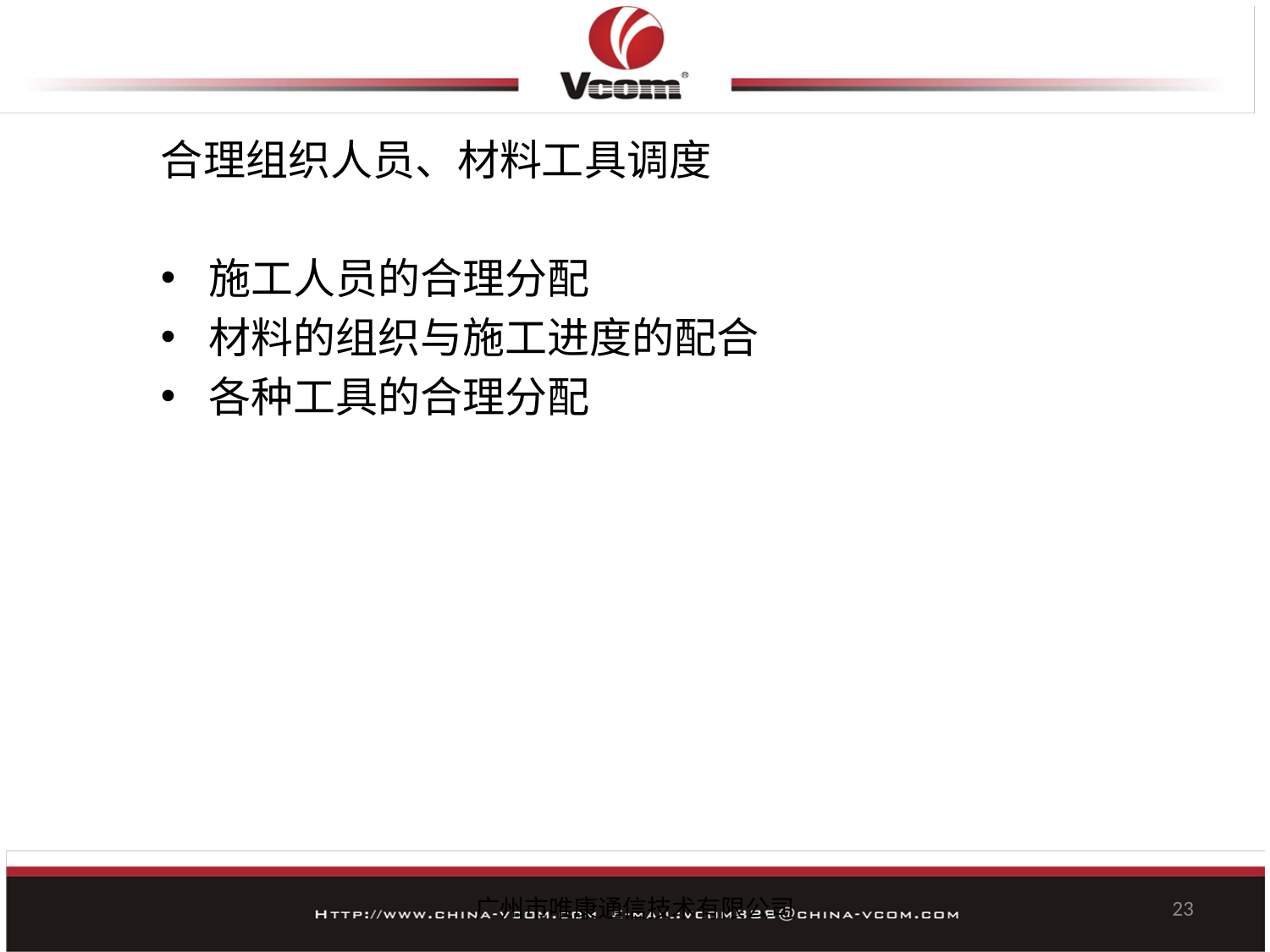

合理组织人员、材料工具调度

施工人员的合理分配
材料的组织与施工进度的配合
各种工具的合理分配

广州市唯康通信技术有限公司
23